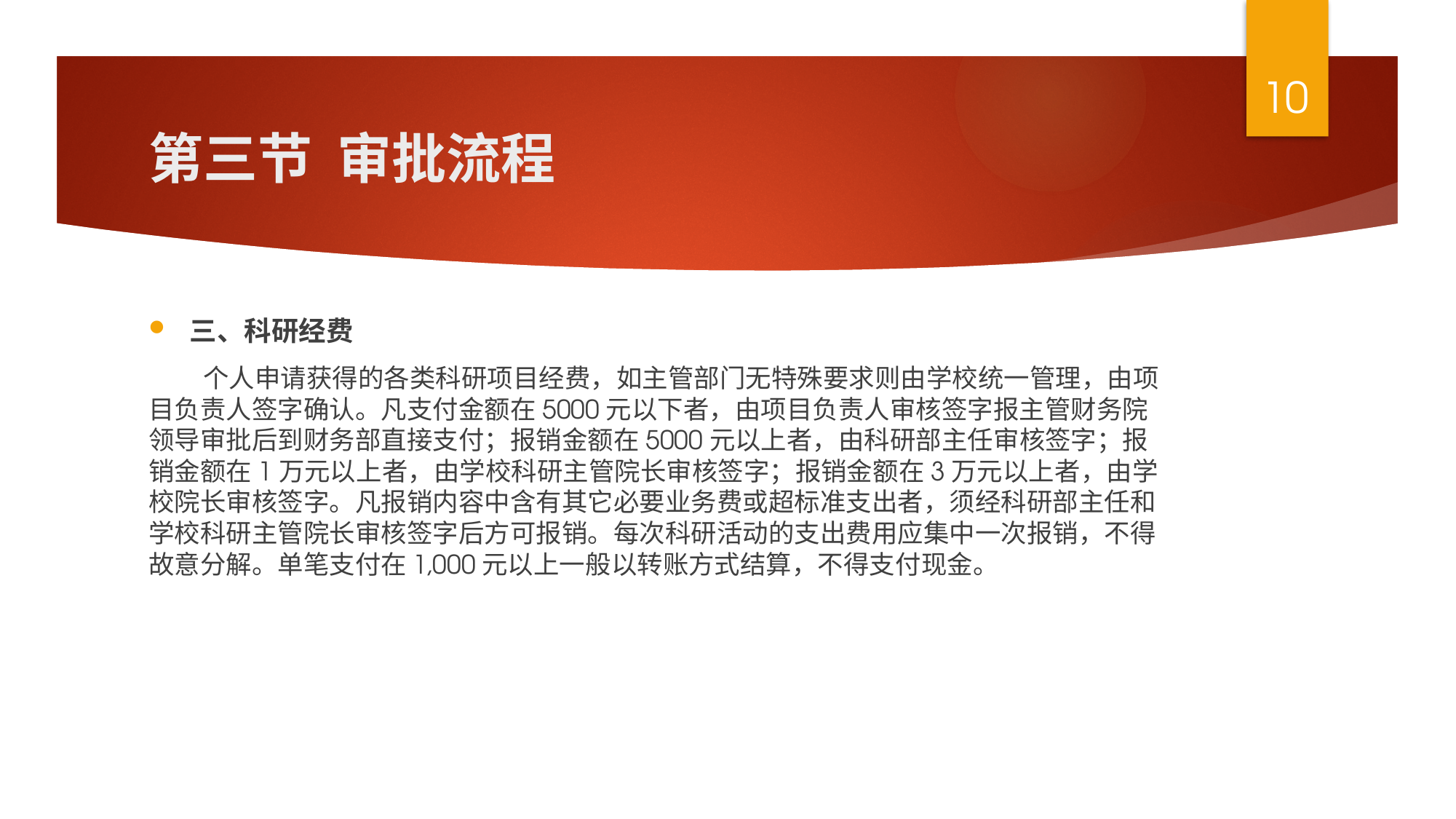

10
# 第三节  审批流程
三、科研经费
个人申请获得的各类科研项目经费，如主管部门无特殊要求则由学校统一管理，由项目负责人签字确认。凡支付金额在5000元以下者，由项目负责人审核签字报主管财务院领导审批后到财务部直接支付；报销金额在5000元以上者，由科研部主任审核签字；报销金额在1万元以上者，由学校科研主管院长审核签字；报销金额在3万元以上者，由学校院长审核签字。凡报销内容中含有其它必要业务费或超标准支出者，须经科研部主任和学校科研主管院长审核签字后方可报销。每次科研活动的支出费用应集中一次报销，不得故意分解。单笔支付在1,000元以上一般以转账方式结算，不得支付现金。